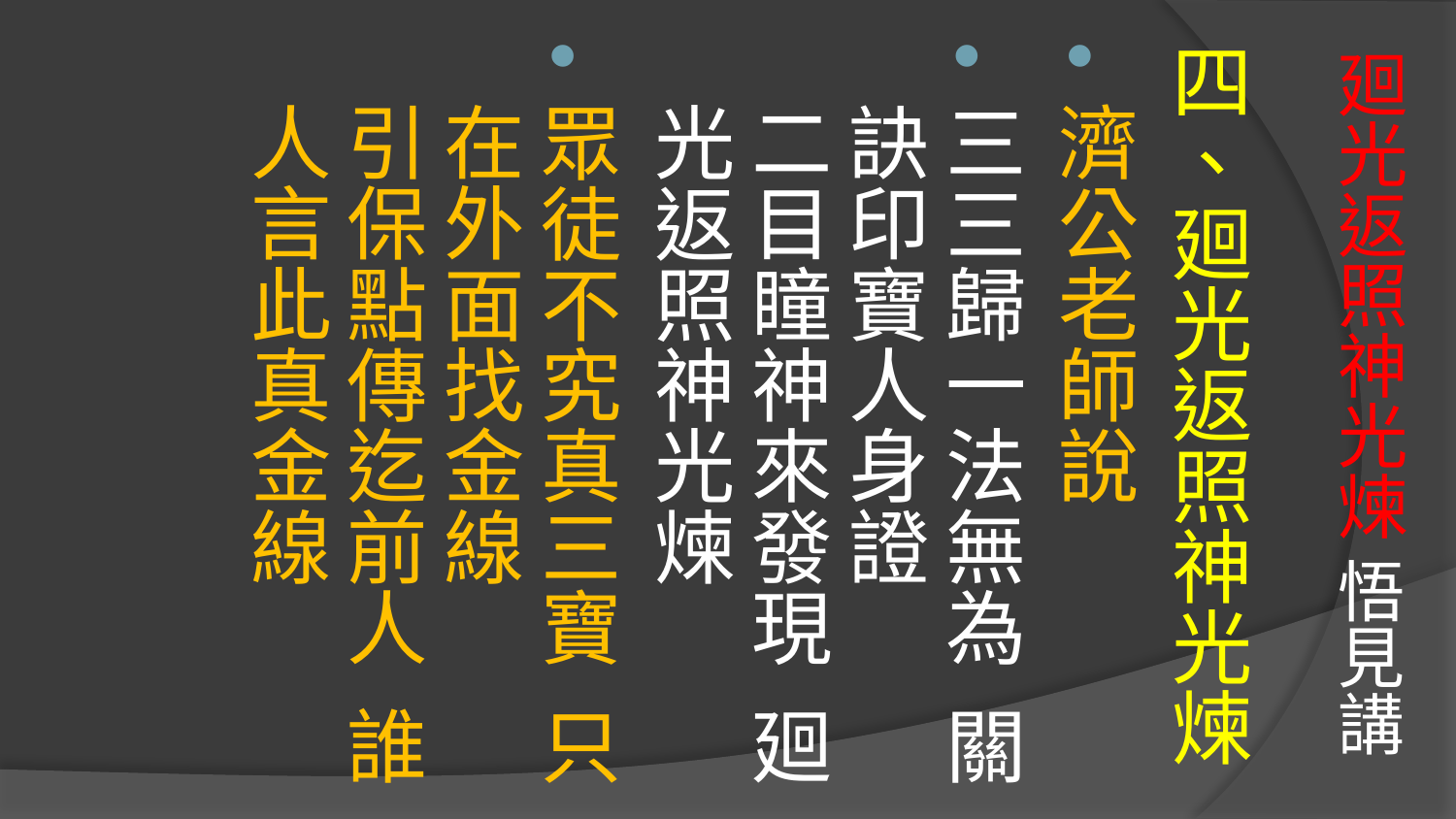

# 廻光返照神光煉 悟見講
四、廻光返照神光煉
濟公老師說
三三歸一法無為  關訣印寶人身證
二目瞳神來發現  廻光返照神光煉
眾徒不究真三寶  只在外面找金線
引保點傳迄前人  誰人言此真金線